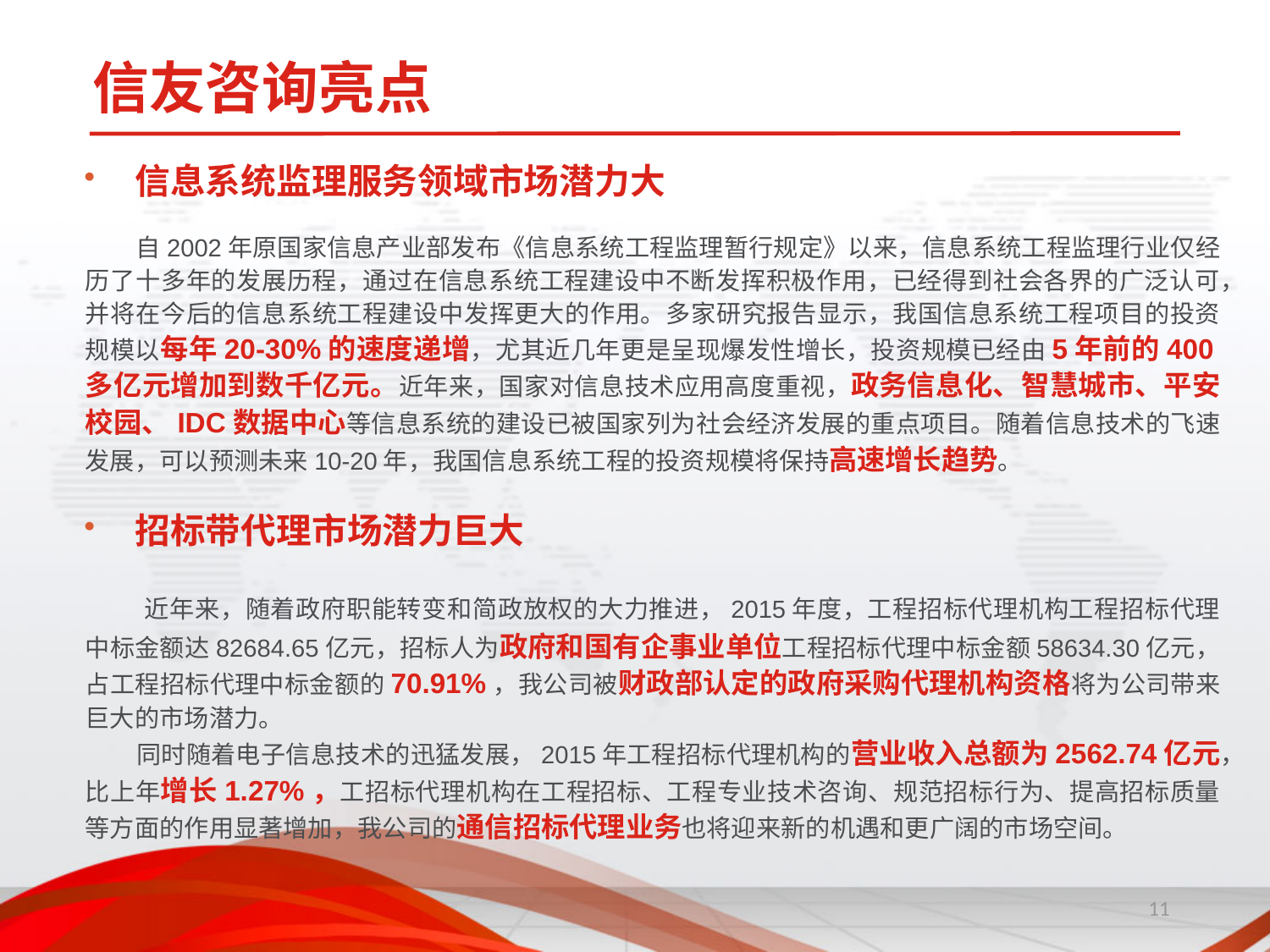

信友咨询亮点
信息系统监理服务领域市场潜力大
        自2002年原国家信息产业部发布《信息系统工程监理暂行规定》以来，信息系统工程监理行业仅经历了十多年的发展历程，通过在信息系统工程建设中不断发挥积极作用，已经得到社会各界的广泛认可，并将在今后的信息系统工程建设中发挥更大的作用。多家研究报告显示，我国信息系统工程项目的投资规模以每年20-30%的速度递增，尤其近几年更是呈现爆发性增长，投资规模已经由5年前的400多亿元增加到数千亿元。近年来，国家对信息技术应用高度重视，政务信息化、智慧城市、平安校园、IDC数据中心等信息系统的建设已被国家列为社会经济发展的重点项目。随着信息技术的飞速发展，可以预测未来10-20年，我国信息系统工程的投资规模将保持高速增长趋势。
招标带代理市场潜力巨大
      近年来，随着政府职能转变和简政放权的大力推进，2015年度，工程招标代理机构工程招标代理中标金额达82684.65亿元，招标人为政府和国有企事业单位工程招标代理中标金额58634.30亿元，占工程招标代理中标金额的70.91%，我公司被财政部认定的政府采购代理机构资格将为公司带来巨大的市场潜力。
        同时随着电子信息技术的迅猛发展，2015年工程招标代理机构的营业收入总额为2562.74亿元，比上年增长1.27%，工招标代理机构在工程招标、工程专业技术咨询、规范招标行为、提高招标质量等方面的作用显著增加，我公司的通信招标代理业务也将迎来新的机遇和更广阔的市场空间。

11